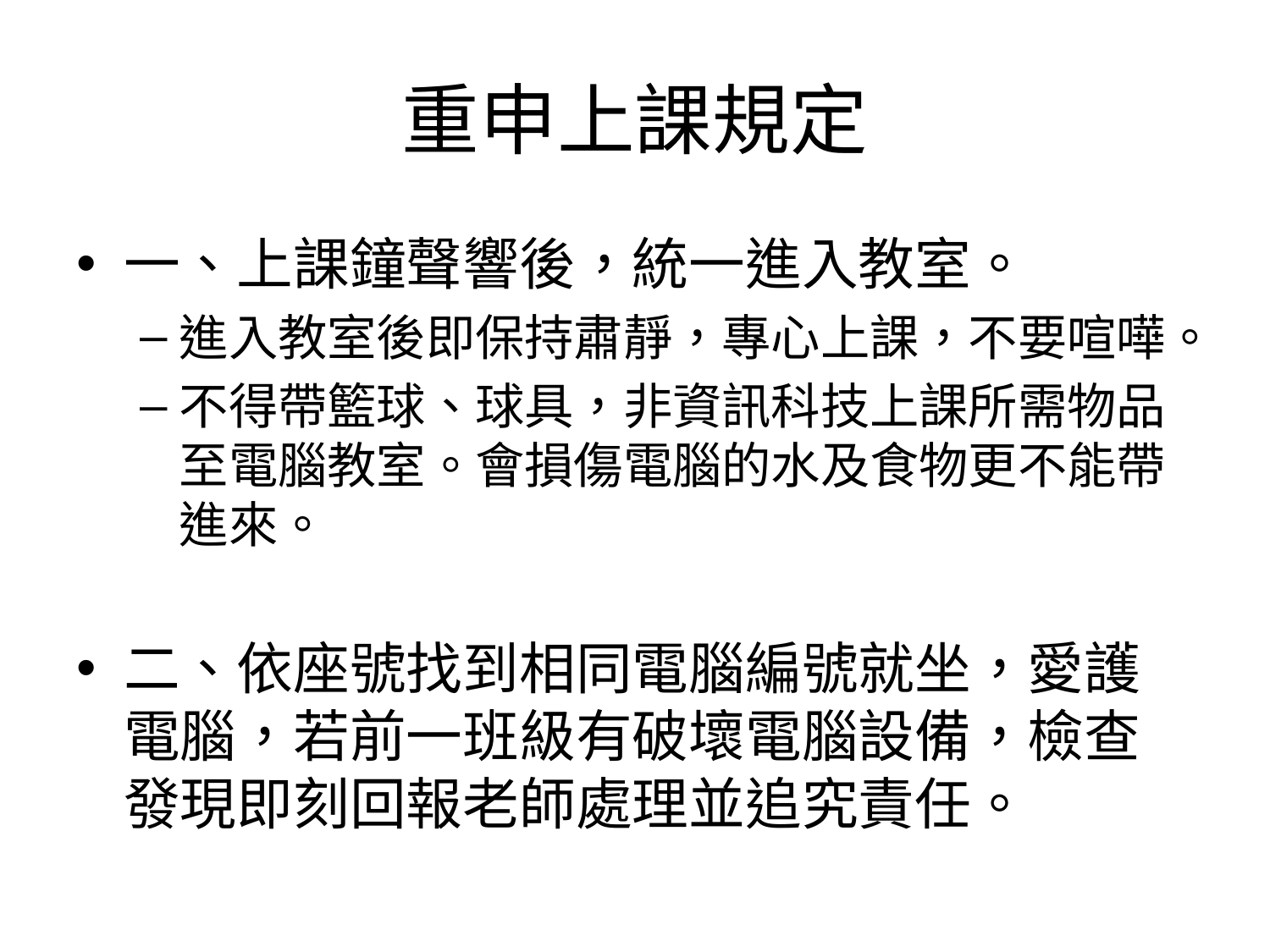

# 重申上課規定
一、上課鐘聲響後，統一進入教室。
進入教室後即保持肅靜，專心上課，不要喧嘩。
不得帶籃球、球具，非資訊科技上課所需物品至電腦教室。會損傷電腦的水及食物更不能帶進來。

二、依座號找到相同電腦編號就坐，愛護電腦，若前一班級有破壞電腦設備，檢查發現即刻回報老師處理並追究責任。